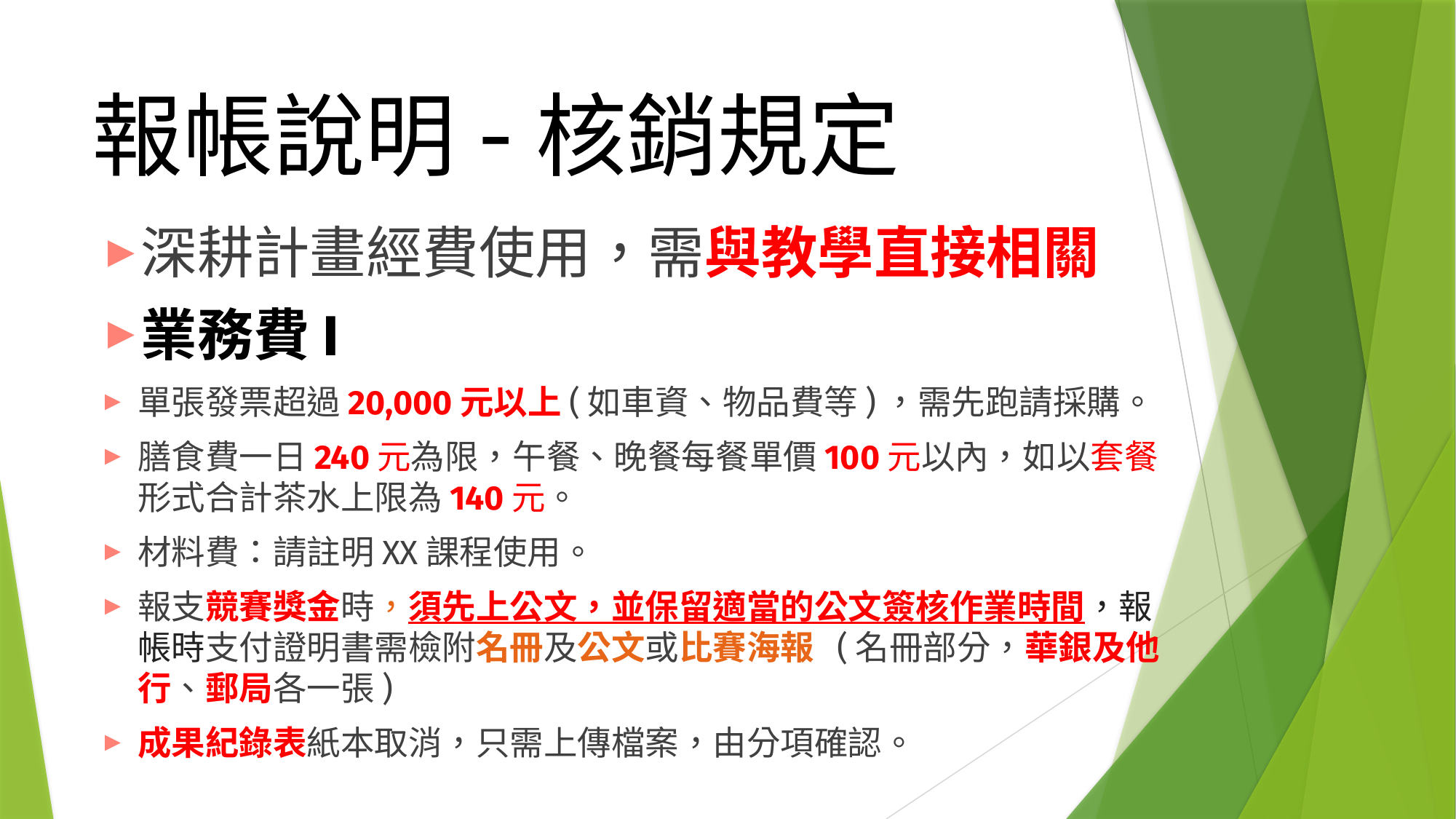

# 報帳說明-核銷規定
深耕計畫經費使用，需與教學直接相關
業務費I
單張發票超過20,000元以上(如車資、物品費等)，需先跑請採購。
膳食費一日240元為限，午餐、晚餐每餐單價100元以內，如以套餐形式合計茶水上限為140元。
材料費：請註明XX課程使用。
報支競賽獎金時，須先上公文，並保留適當的公文簽核作業時間，報帳時支付證明書需檢附名冊及公文或比賽海報  (名冊部分，華銀及他行、郵局各一張)
成果紀錄表紙本取消，只需上傳檔案，由分項確認。